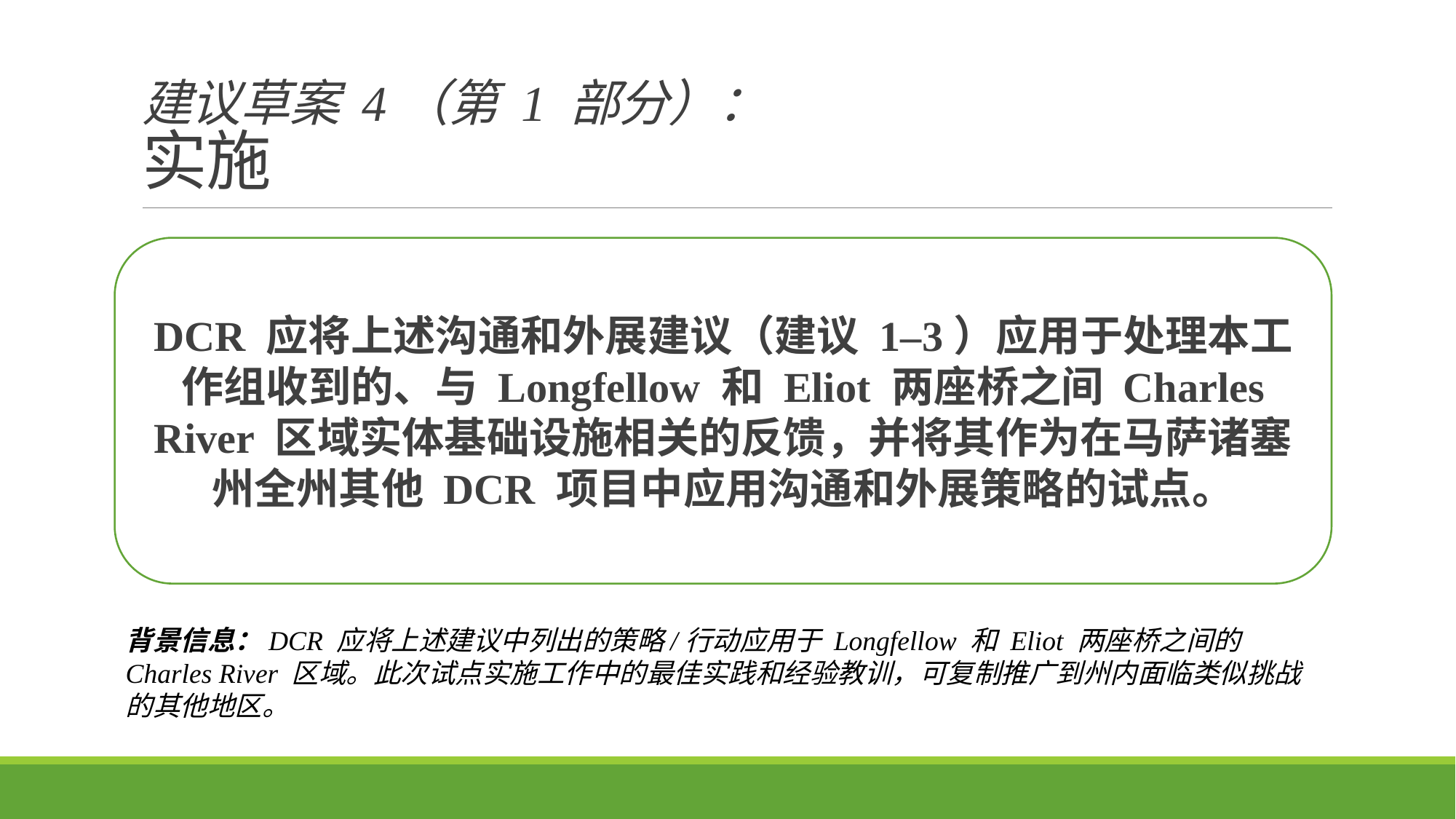

建议草案 4（第 1 部分）：
实施
DCR 应将上述沟通和外展建议（建议 1–3）应用于处理本工作组收到的、与 Longfellow 和 Eliot 两座桥之间 Charles River 区域实体基础设施相关的反馈，并将其作为在马萨诸塞州全州其他 DCR 项目中应用沟通和外展策略的试点。
背景信息：DCR 应将上述建议中列出的策略/行动应用于 Longfellow 和 Eliot 两座桥之间的 Charles River 区域。此次试点实施工作中的最佳实践和经验教训，可复制推广到州内面临类似挑战的其他地区。